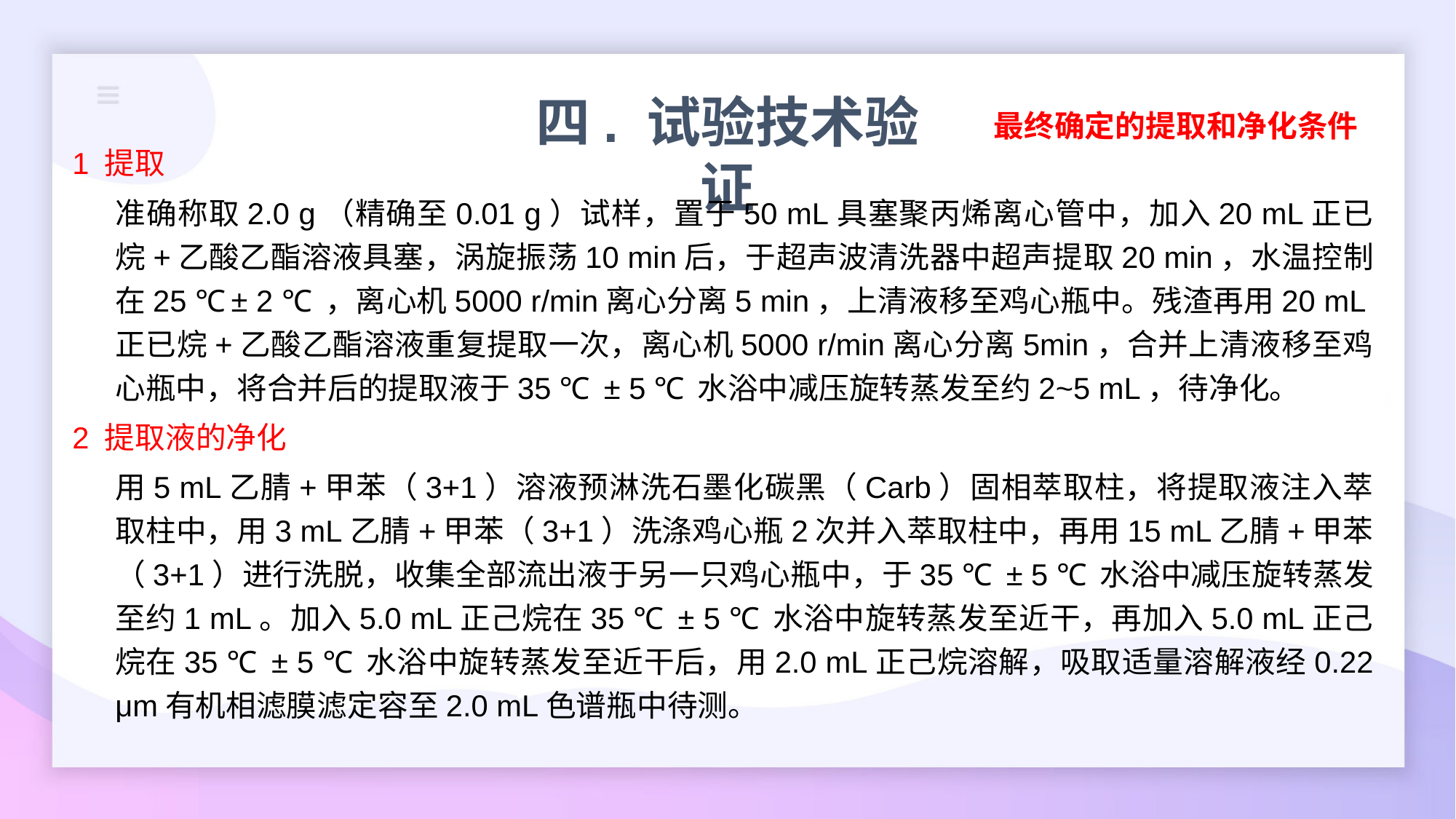

四. 试验技术验证
最终确定的提取和净化条件
1 提取
准确称取2.0 g（精确至0.01 g）试样，置于50 mL具塞聚丙烯离心管中，加入20 mL正已烷+乙酸乙酯溶液具塞，涡旋振荡10 min后，于超声波清洗器中超声提取20 min，水温控制在25 ℃± 2 ℃，离心机5000 r/min离心分离5 min，上清液移至鸡心瓶中。残渣再用20 mL正已烷+乙酸乙酯溶液重复提取一次，离心机5000 r/min离心分离5min，合并上清液移至鸡心瓶中，将合并后的提取液于35 ℃ ± 5 ℃水浴中减压旋转蒸发至约2~5 mL，待净化。
2 提取液的净化
用5 mL乙腈+甲苯（3+1）溶液预淋洗石墨化碳黑（Carb）固相萃取柱，将提取液注入萃取柱中，用3 mL乙腈+甲苯（3+1）洗涤鸡心瓶2次并入萃取柱中，再用15 mL乙腈+甲苯（3+1）进行洗脱，收集全部流出液于另一只鸡心瓶中，于35 ℃ ± 5 ℃水浴中减压旋转蒸发至约1 mL。加入5.0 mL正己烷在35 ℃ ± 5 ℃水浴中旋转蒸发至近干，再加入5.0 mL正己烷在35 ℃ ± 5 ℃水浴中旋转蒸发至近干后，用2.0 mL正己烷溶解，吸取适量溶解液经0.22 μm有机相滤膜滤定容至2.0 mL色谱瓶中待测。